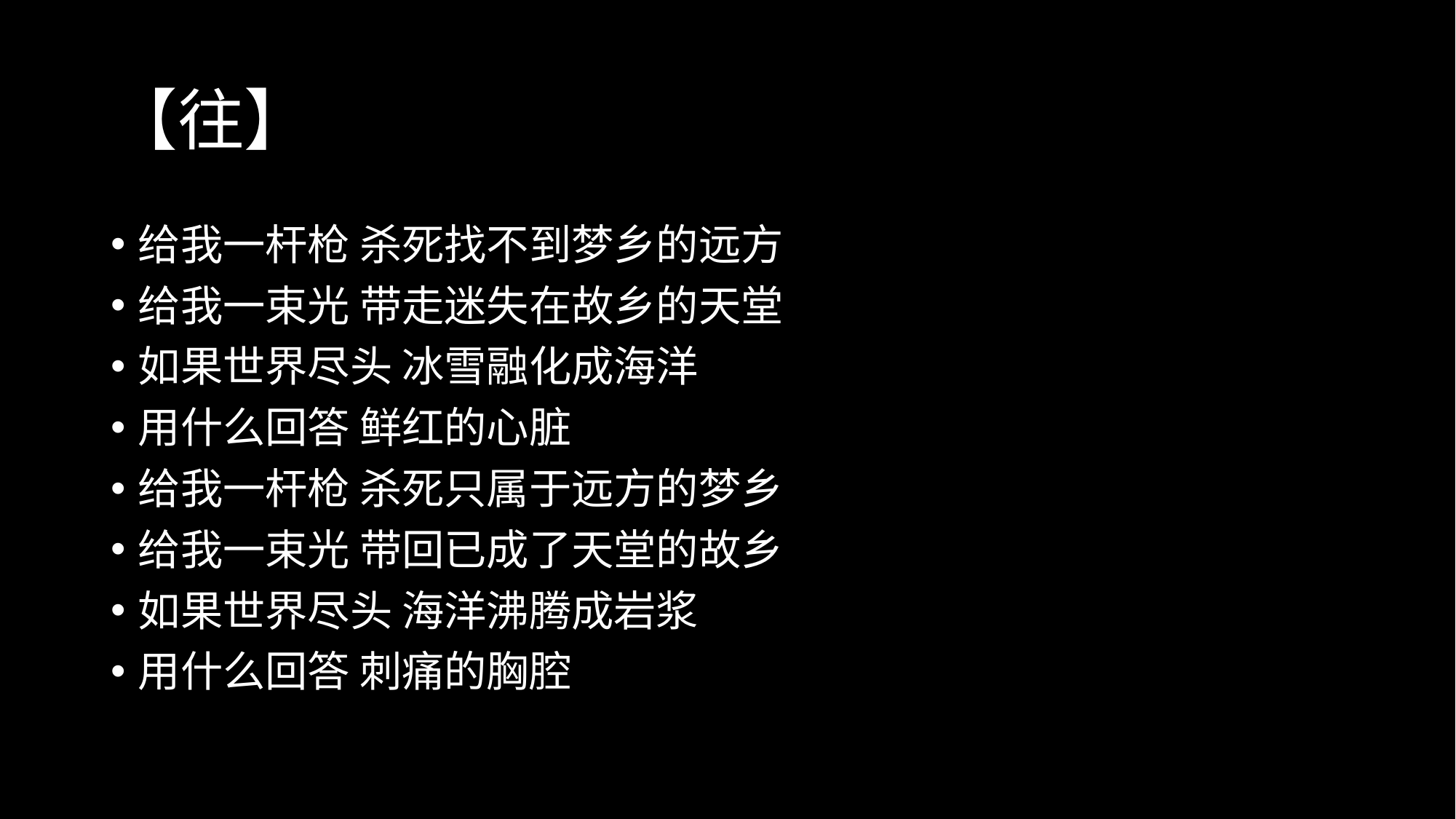

# 【往】
给我一杆枪 杀死找不到梦乡的远方
给我一束光 带走迷失在故乡的天堂
如果世界尽头 冰雪融化成海洋
用什么回答 鲜红的心脏
给我一杆枪 杀死只属于远方的梦乡
给我一束光 带回已成了天堂的故乡
如果世界尽头 海洋沸腾成岩浆
用什么回答 刺痛的胸腔